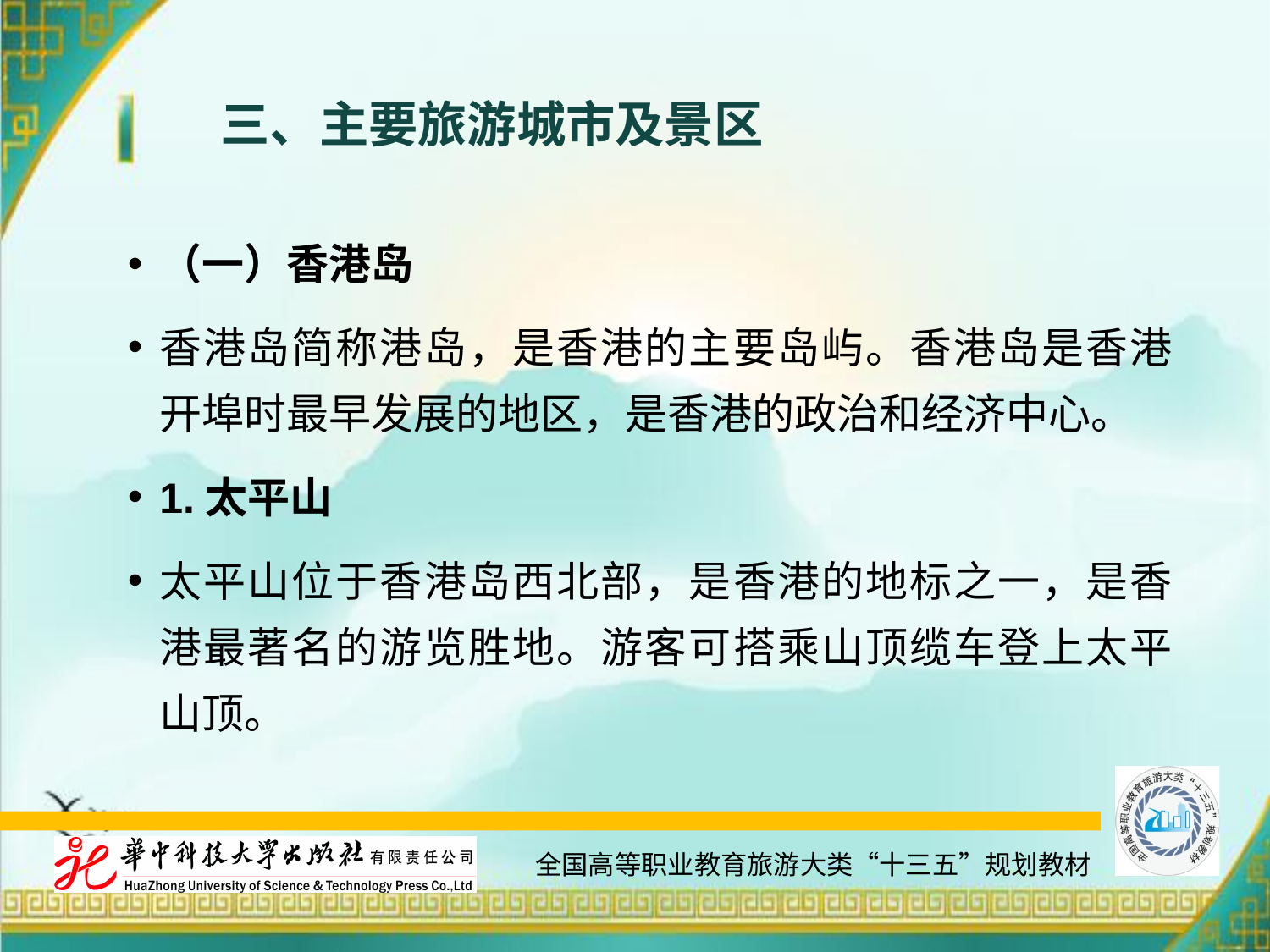

# 三、主要旅游城市及景区
（一）香港岛
香港岛简称港岛，是香港的主要岛屿。香港岛是香港开埠时最早发展的地区，是香港的政治和经济中心。
1.太平山
太平山位于香港岛西北部，是香港的地标之一，是香港最著名的游览胜地。游客可搭乘山顶缆车登上太平山顶。